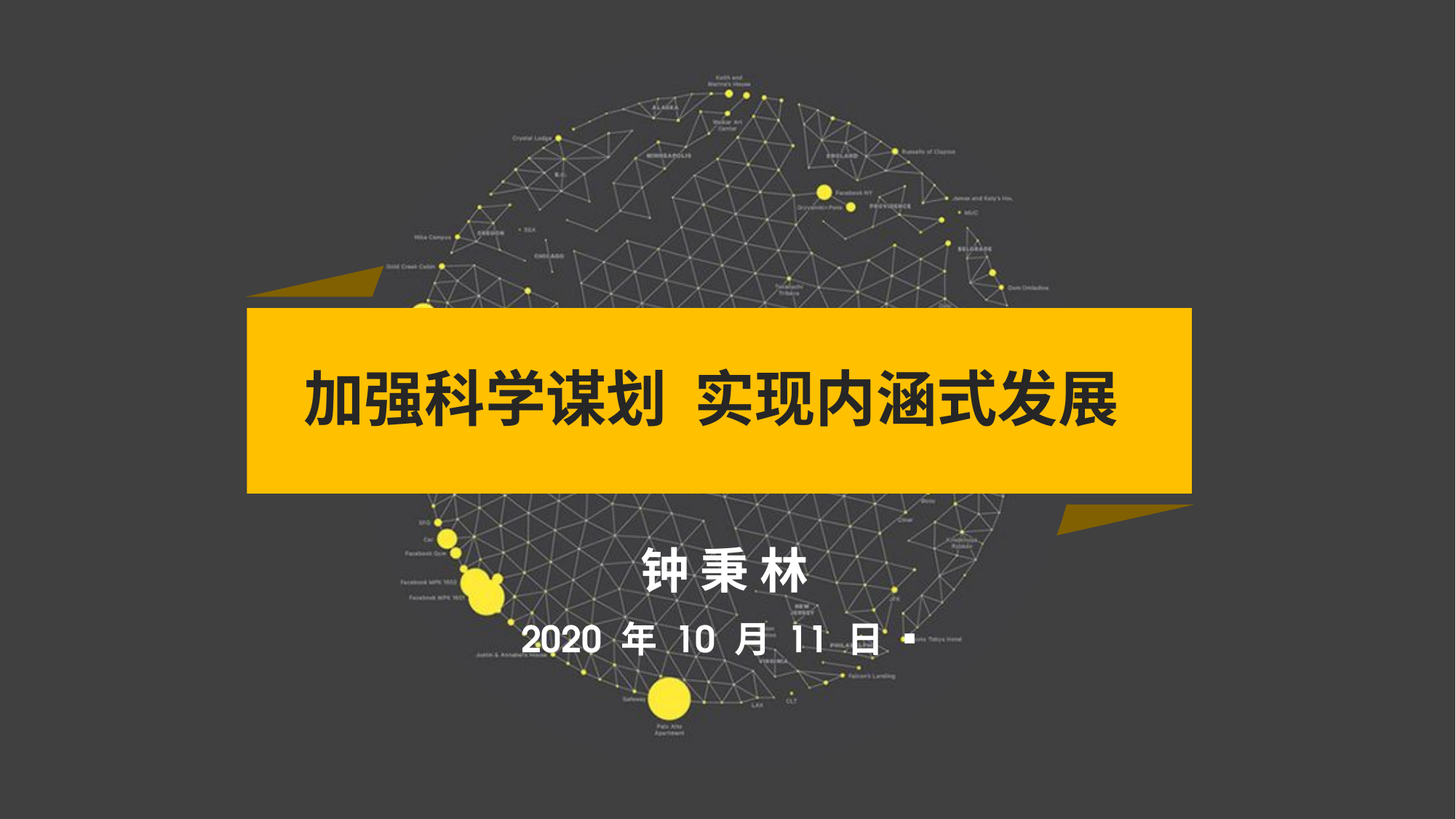

加强科学谋划  实现内涵式发展
钟 秉 林
2020 年 10 月 11 日 ▪